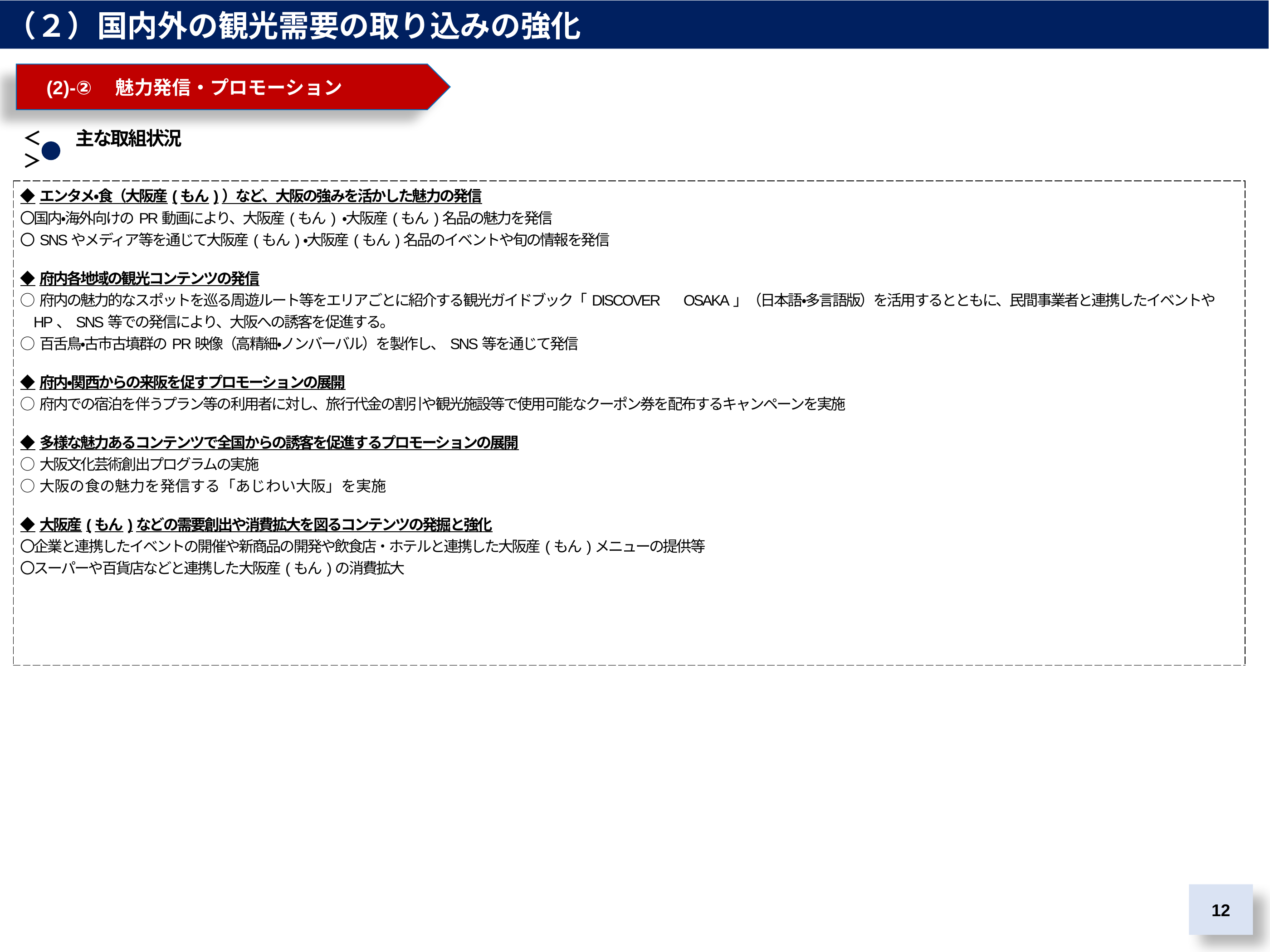

（２）国内外の観光需要の取り込みの強化
　(2)-②　魅力発信・プロモーション
＜　　主な取組状況＞

| ◆エンタメ・食（大阪産(もん)）など、大阪の強みを活かした魅力の発信 〇国内・海外向けのPR動画により、大阪産(もん) ・大阪産(もん)名品の魅力を発信 〇SNSやメディア等を通じて大阪産(もん)・大阪産(もん)名品のイベントや旬の情報を発信 ◆府内各地域の観光コンテンツの発信 ○府内の魅力的なスポットを巡る周遊ルート等をエリアごとに紹介する観光ガイドブック「DISCOVER　OSAKA」（日本語・多言語版）を活用するとともに、民間事業者と連携したイベントやHP、SNS等での発信により、大阪への誘客を促進する。 ○百舌鳥・古市古墳群のPR映像（高精細・ノンバーバル）を製作し、SNS等を通じて発信 ◆府内・関西からの来阪を促すプロモーションの展開 ○府内での宿泊を伴うプラン等の利用者に対し、旅行代金の割引や観光施設等で使用可能なクーポン券を配布するキャンペーンを実施 ◆多様な魅力あるコンテンツで全国からの誘客を促進するプロモーションの展開 ○大阪文化芸術創出プログラムの実施 ○大阪の食の魅力を発信する「あじわい大阪」を実施 ◆大阪産(もん)などの需要創出や消費拡大を図るコンテンツの発掘と強化 〇企業と連携したイベントの開催や新商品の開発や飲食店・ホテルと連携した大阪産(もん)メニューの提供等 〇スーパーや百貨店などと連携した大阪産(もん)の消費拡大 |
| --- |
12